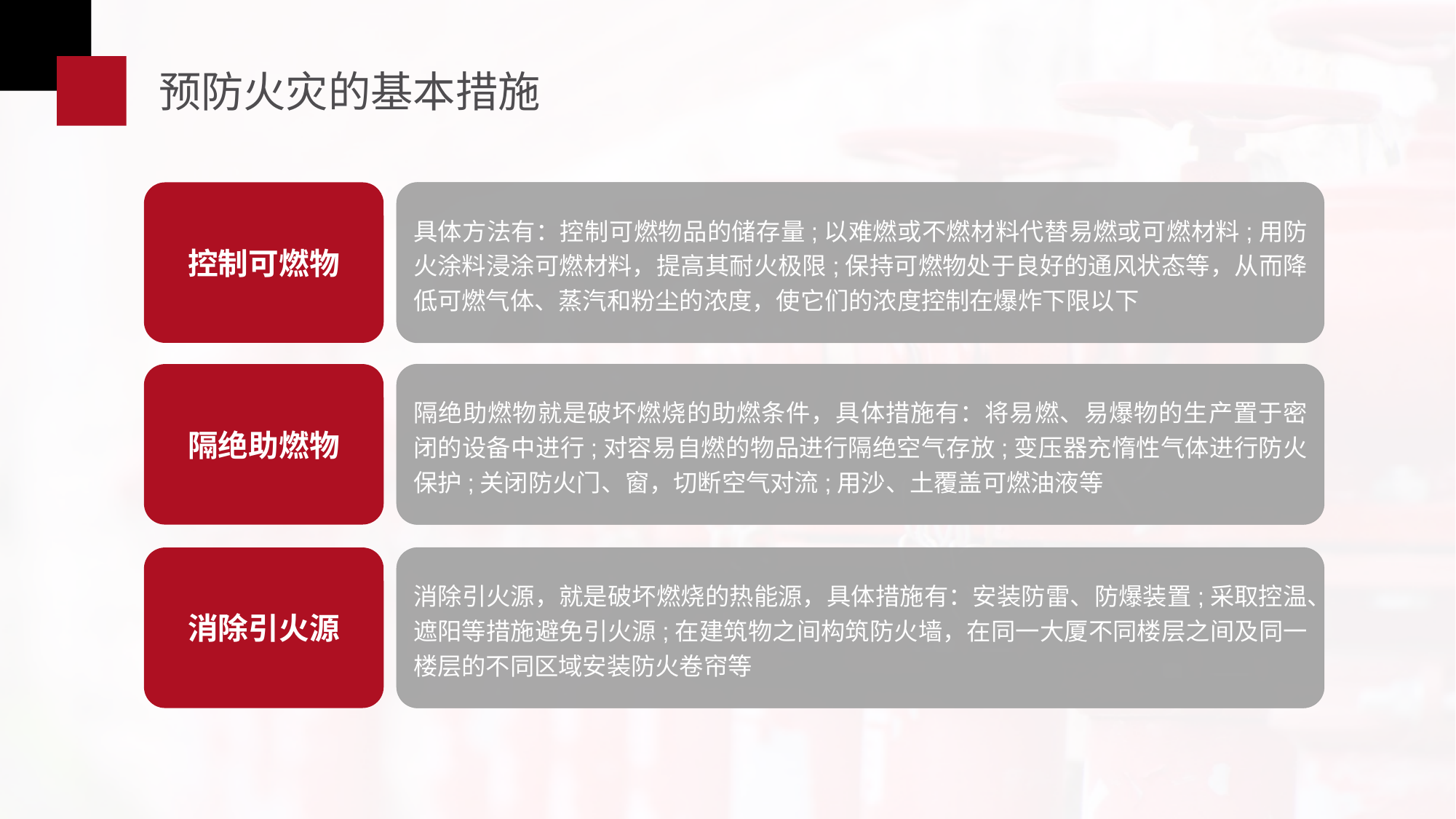

预防火灾的基本措施
控制可燃物
具体方法有：控制可燃物品的储存量;以难燃或不燃材料代替易燃或可燃材料;用防火涂料浸涂可燃材料，提高其耐火极限;保持可燃物处于良好的通风状态等，从而降低可燃气体、蒸汽和粉尘的浓度，使它们的浓度控制在爆炸下限以下
隔绝助燃物
隔绝助燃物就是破坏燃烧的助燃条件，具体措施有：将易燃、易爆物的生产置于密闭的设备中进行;对容易自燃的物品进行隔绝空气存放;变压器充惰性气体进行防火保护;关闭防火门、窗，切断空气对流;用沙、土覆盖可燃油液等
消除引火源
消除引火源，就是破坏燃烧的热能源，具体措施有：安装防雷、防爆装置;采取控温、遮阳等措施避免引火源;在建筑物之间构筑防火墙，在同一大厦不同楼层之间及同一楼层的不同区域安装防火卷帘等